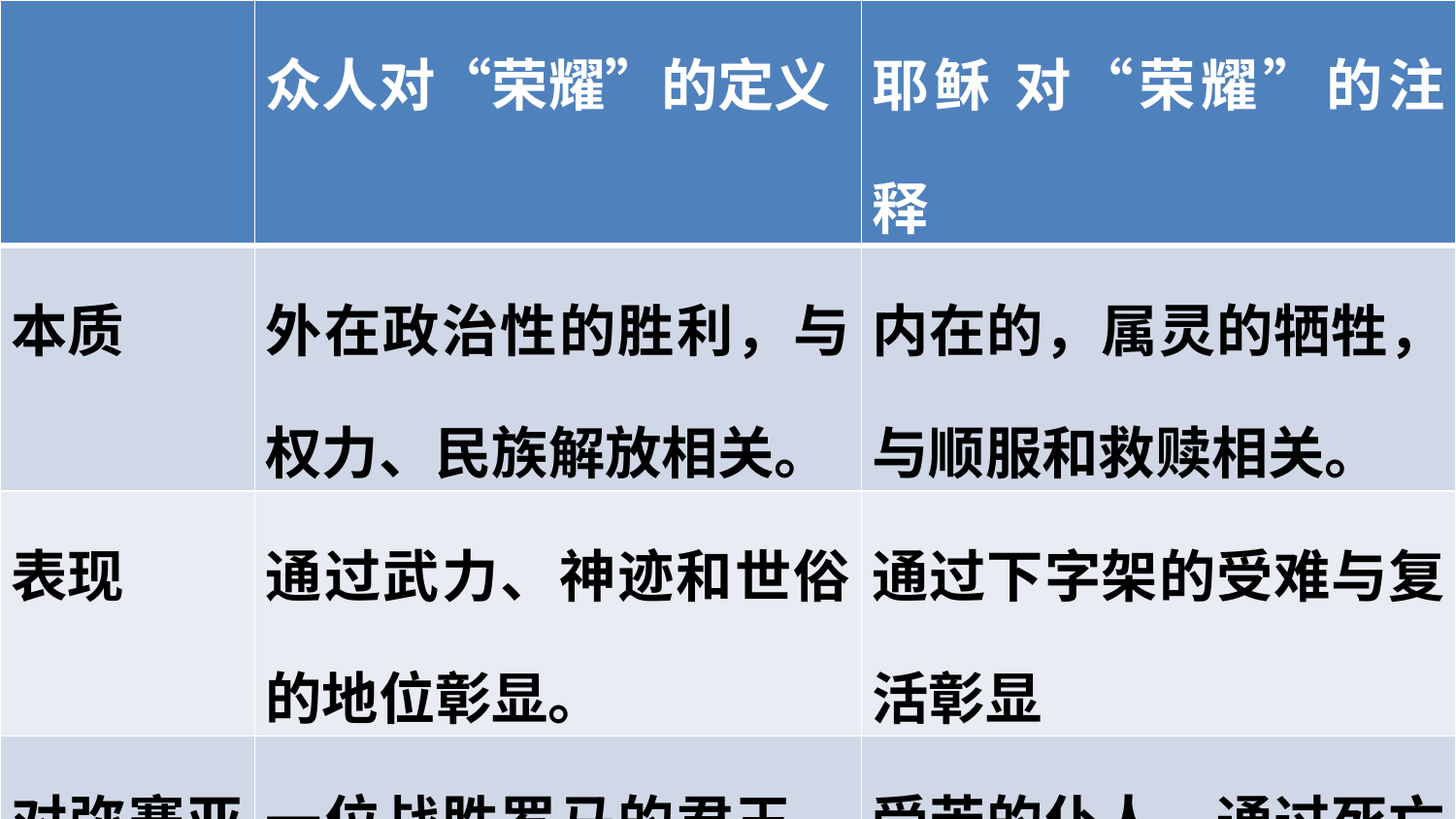

#
|  | 众人对“荣耀”的定义 | 耶稣 对“荣耀”的注释 |
| --- | --- | --- |
| 本质 | 外在政治性的胜利，与权力、民族解放相关。 | 内在的，属灵的牺牲，与顺服和救赎相关。 |
| 表现 | 通过武力、神迹和世俗的地位彰显。 | 通过下字架的受难与复活彰显 |
| 对弥赛亚的期待 | 一位战胜罗马的君王，恢复以色列的政权。 | 受苦的仆人，通过死亡带来生命和关系的更新。 |
| 结果 | 短暂的、属世的成功 | 永恒的，生命的果实 |